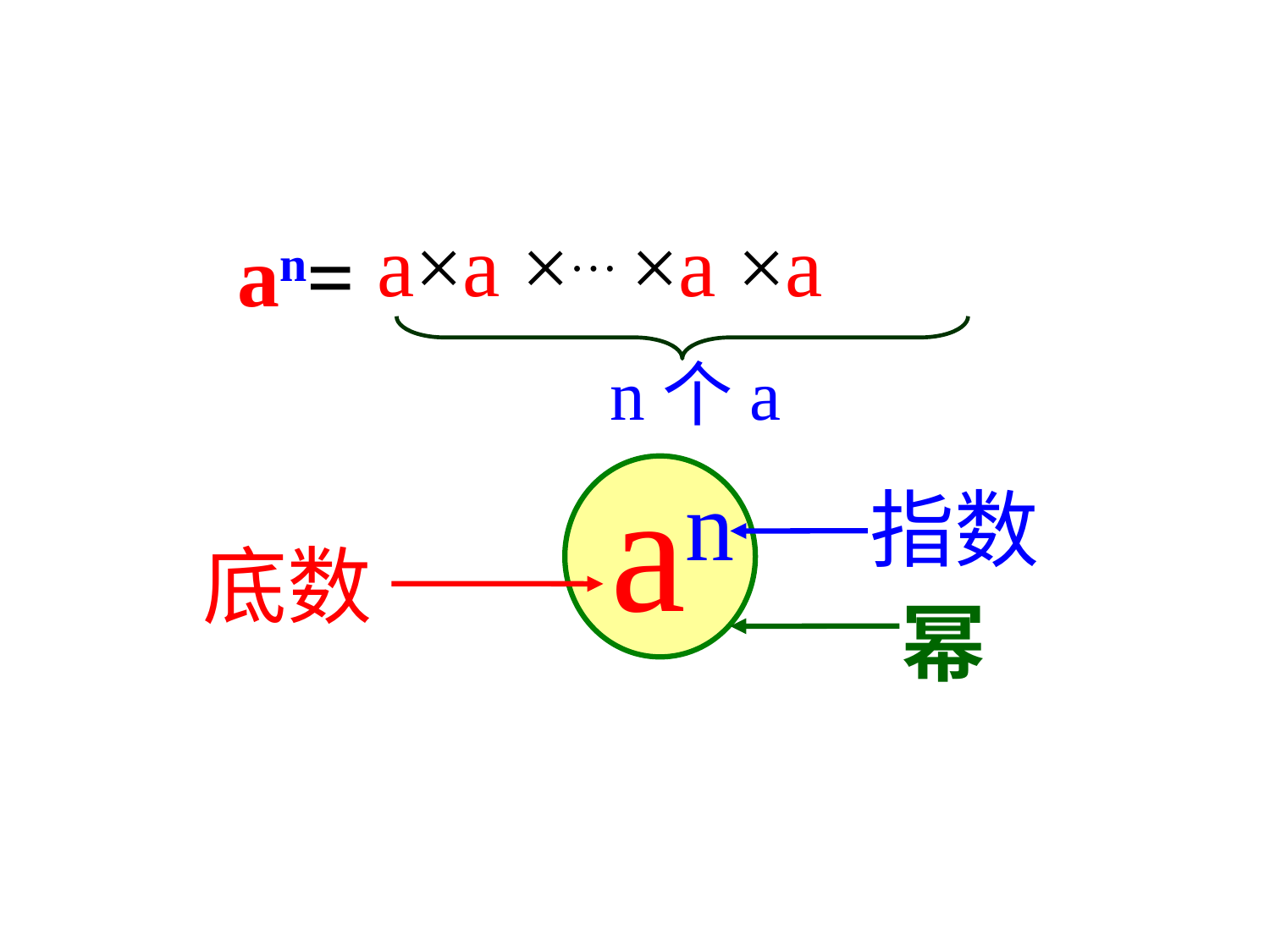

a×a ×… ×a ×a

n个a
an=
an

指数
底数

幂